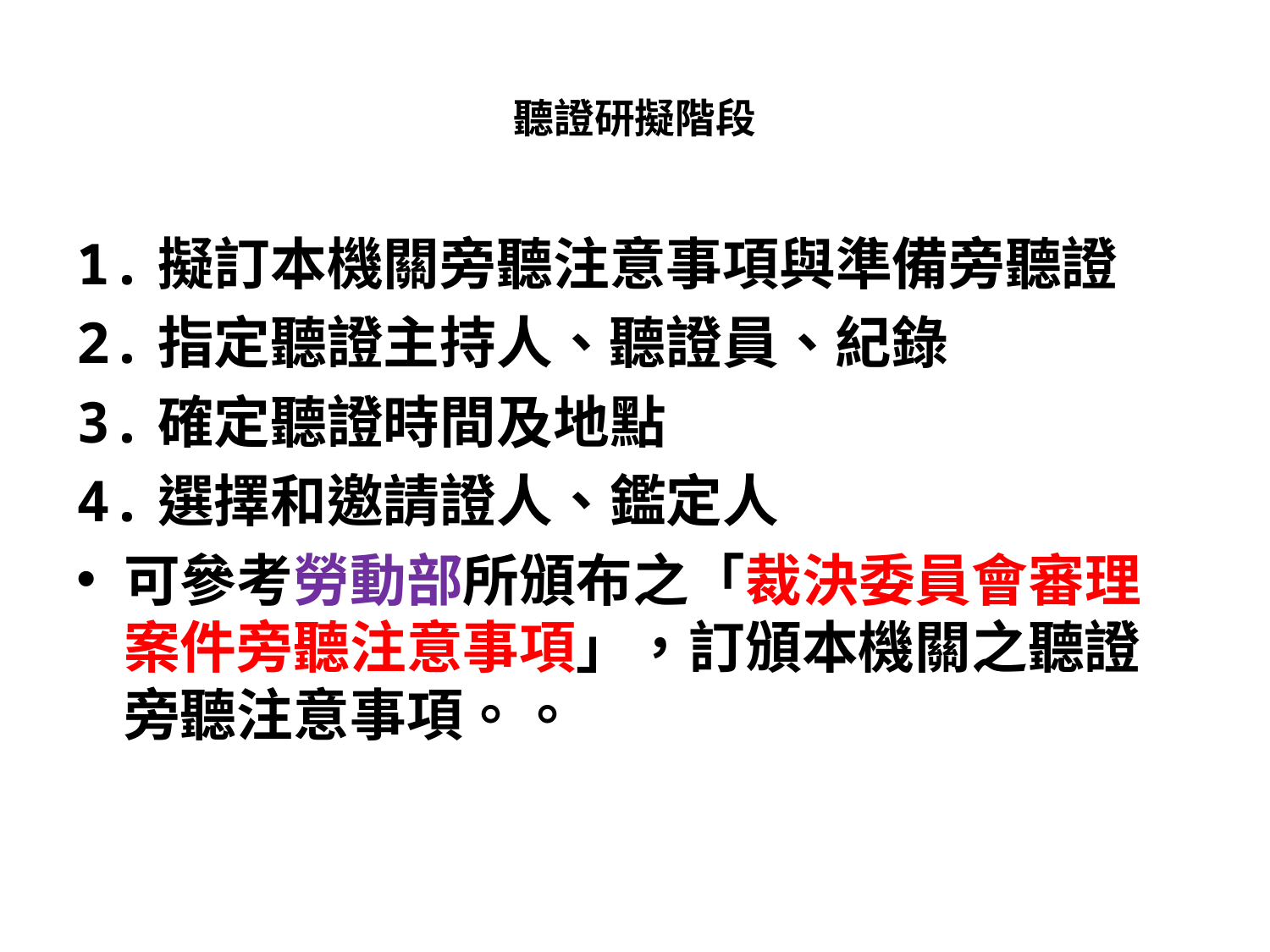

# 聽證研擬階段
1.擬訂本機關旁聽注意事項與準備旁聽證
2.指定聽證主持人、聽證員、紀錄
3.確定聽證時間及地點
4.選擇和邀請證人、鑑定人
可參考勞動部所頒布之「裁決委員會審理案件旁聽注意事項」，訂頒本機關之聽證旁聽注意事項。。